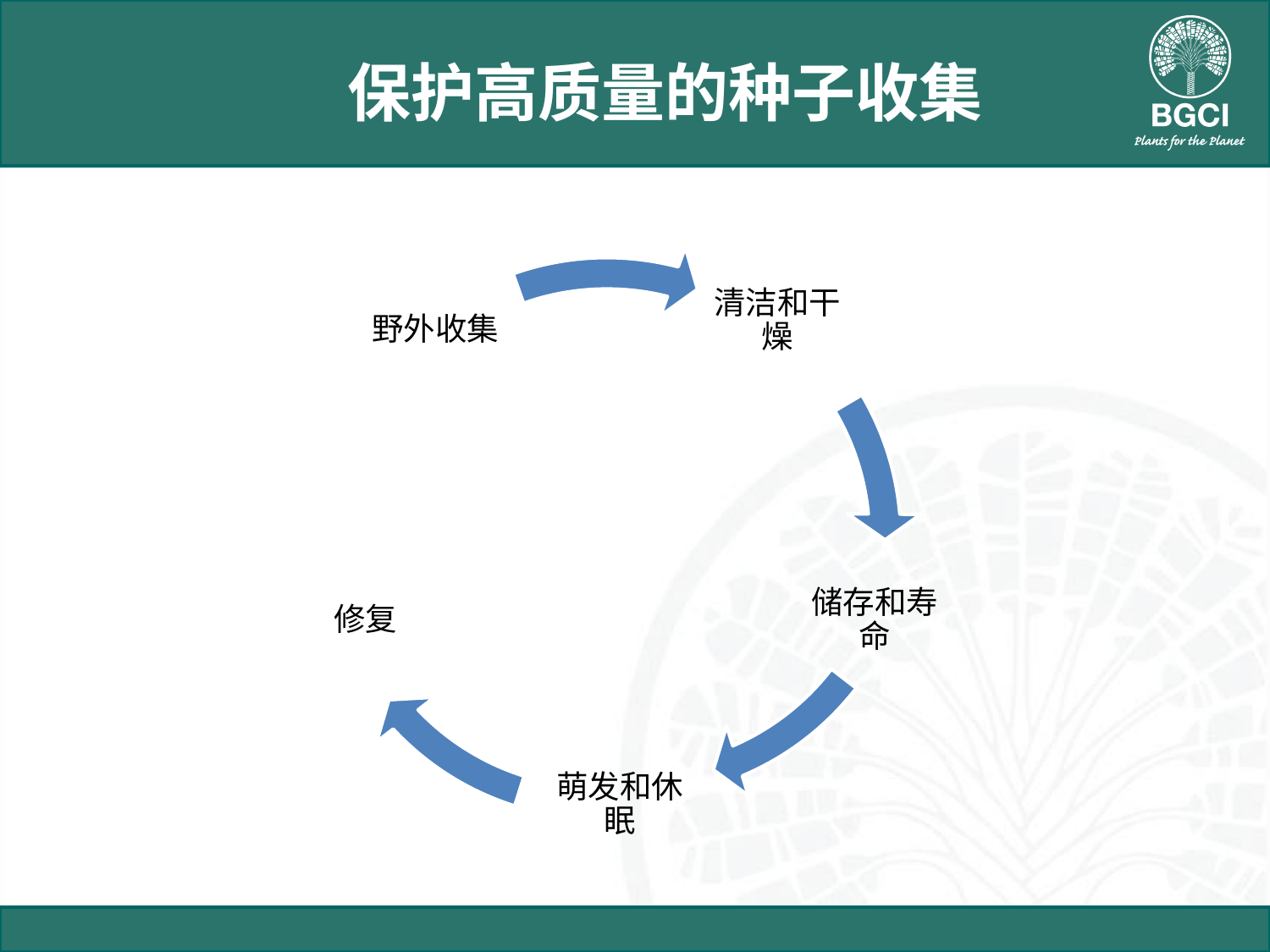

# 保护高质量的种子收集

清洁和干燥
储存和寿命
萌发和休眠
修复
野外收集